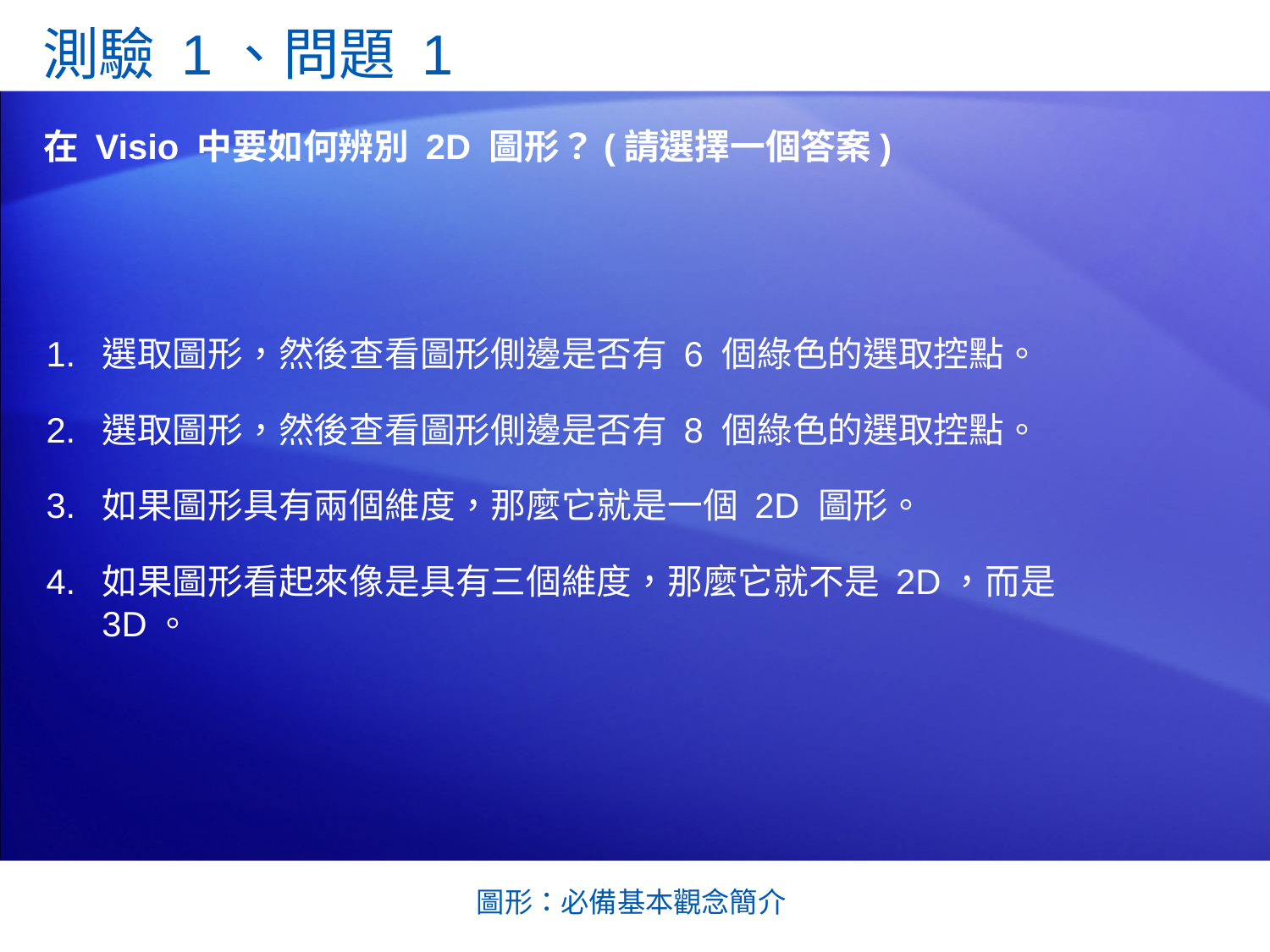

測驗 1、問題 1
在 Visio 中要如何辨別 2D 圖形？(請選擇一個答案)
選取圖形，然後查看圖形側邊是否有 6 個綠色的選取控點。
選取圖形，然後查看圖形側邊是否有 8 個綠色的選取控點。
如果圖形具有兩個維度，那麼它就是一個 2D 圖形。
如果圖形看起來像是具有三個維度，那麼它就不是 2D，而是 3D。
圖形：必備基本觀念簡介